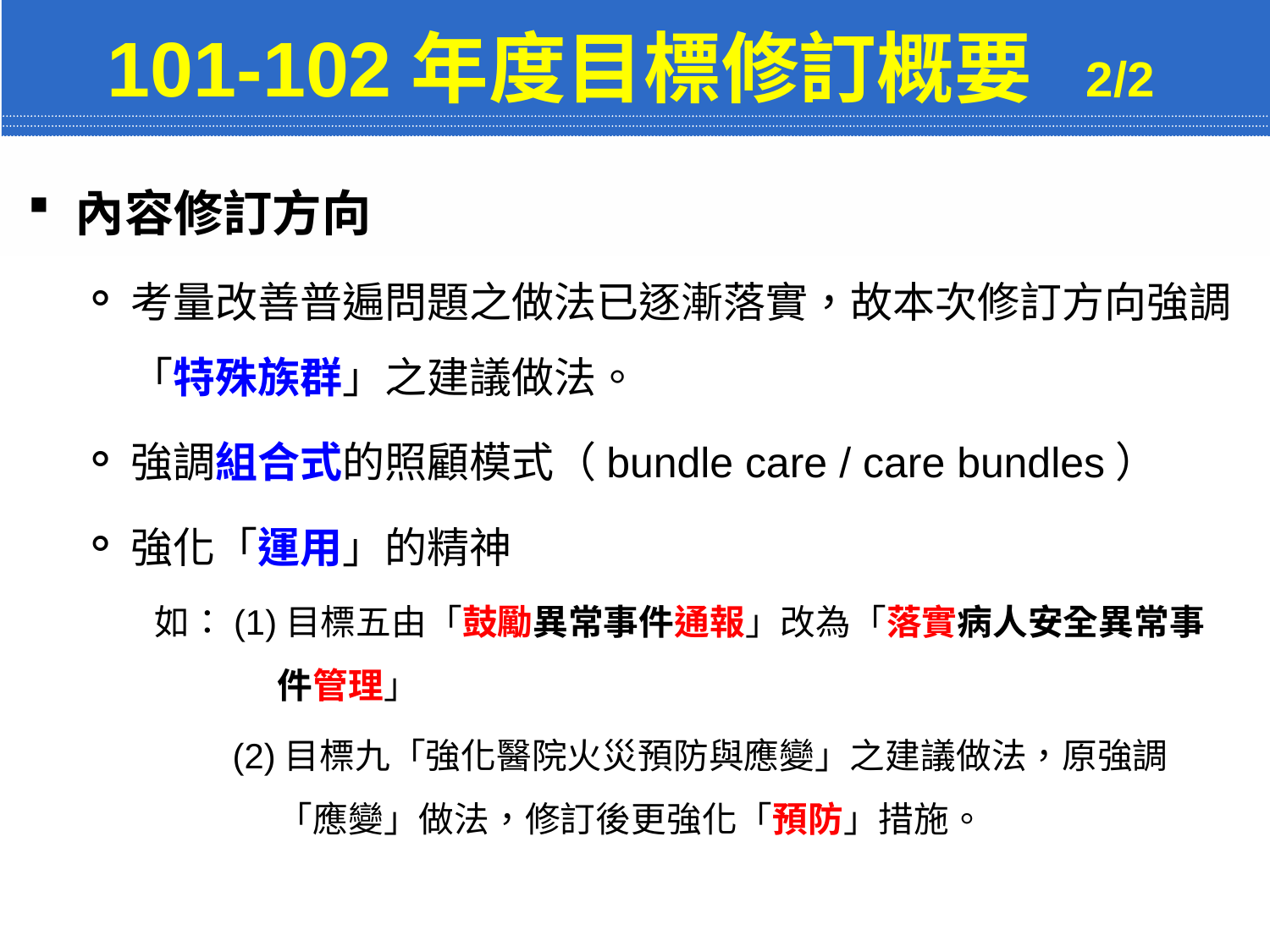

# 101-102年度目標修訂概要  2/2
內容修訂方向
考量改善普遍問題之做法已逐漸落實，故本次修訂方向強調「特殊族群」之建議做法。
強調組合式的照顧模式（bundle care / care bundles）
強化「運用」的精神
如：(1)目標五由「鼓勵異常事件通報」改為「落實病人安全異常事件管理」
        (2)目標九「強化醫院火災預防與應變」之建議做法，原強調「應變」做法，修訂後更強化「預防」措施。